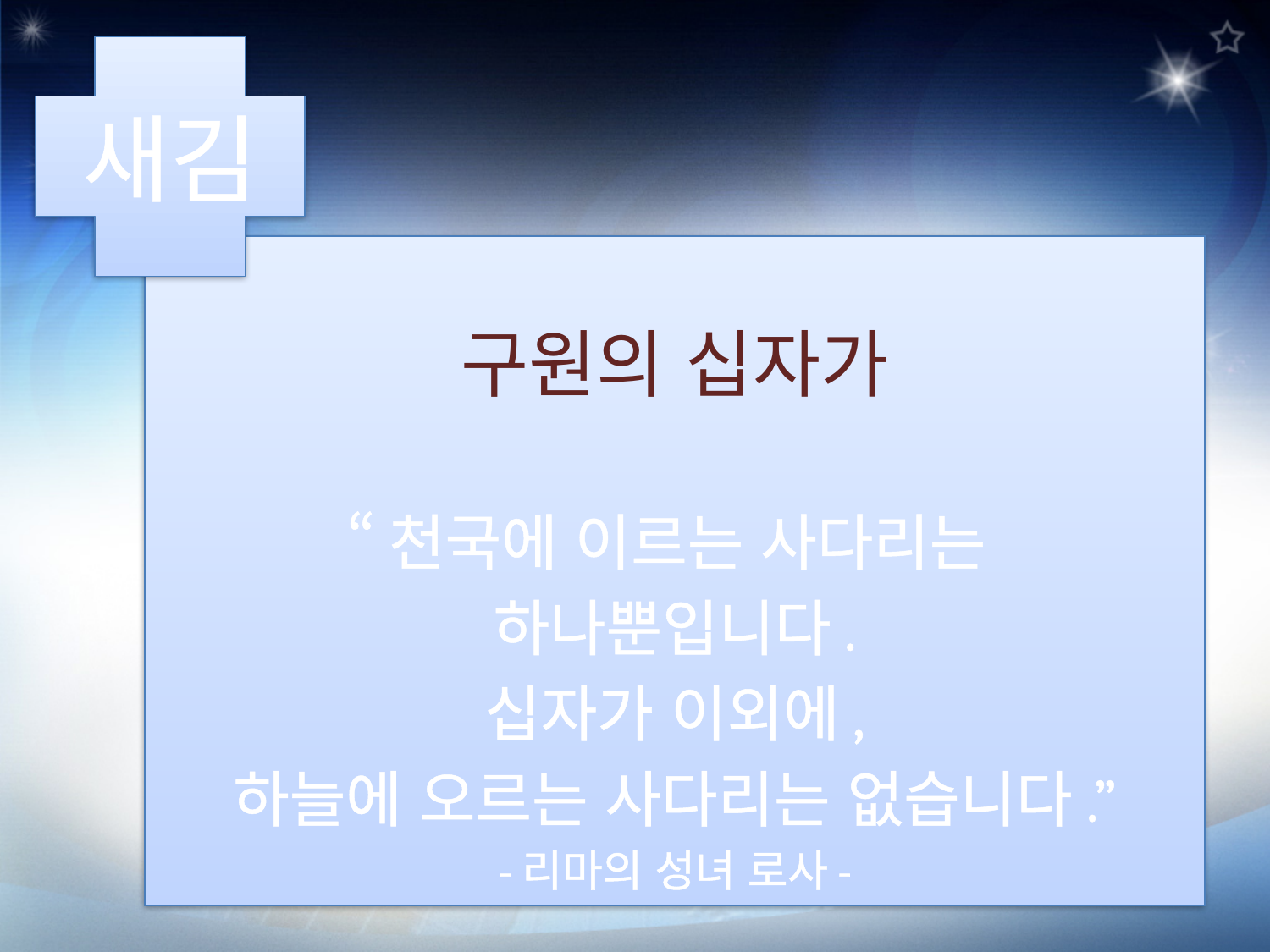

새김

구원의 십자가

“천국에 이르는 사다리는
하나뿐입니다.
십자가 이외에,
하늘에 오르는 사다리는 없습니다.”
-리마의 성녀 로사-